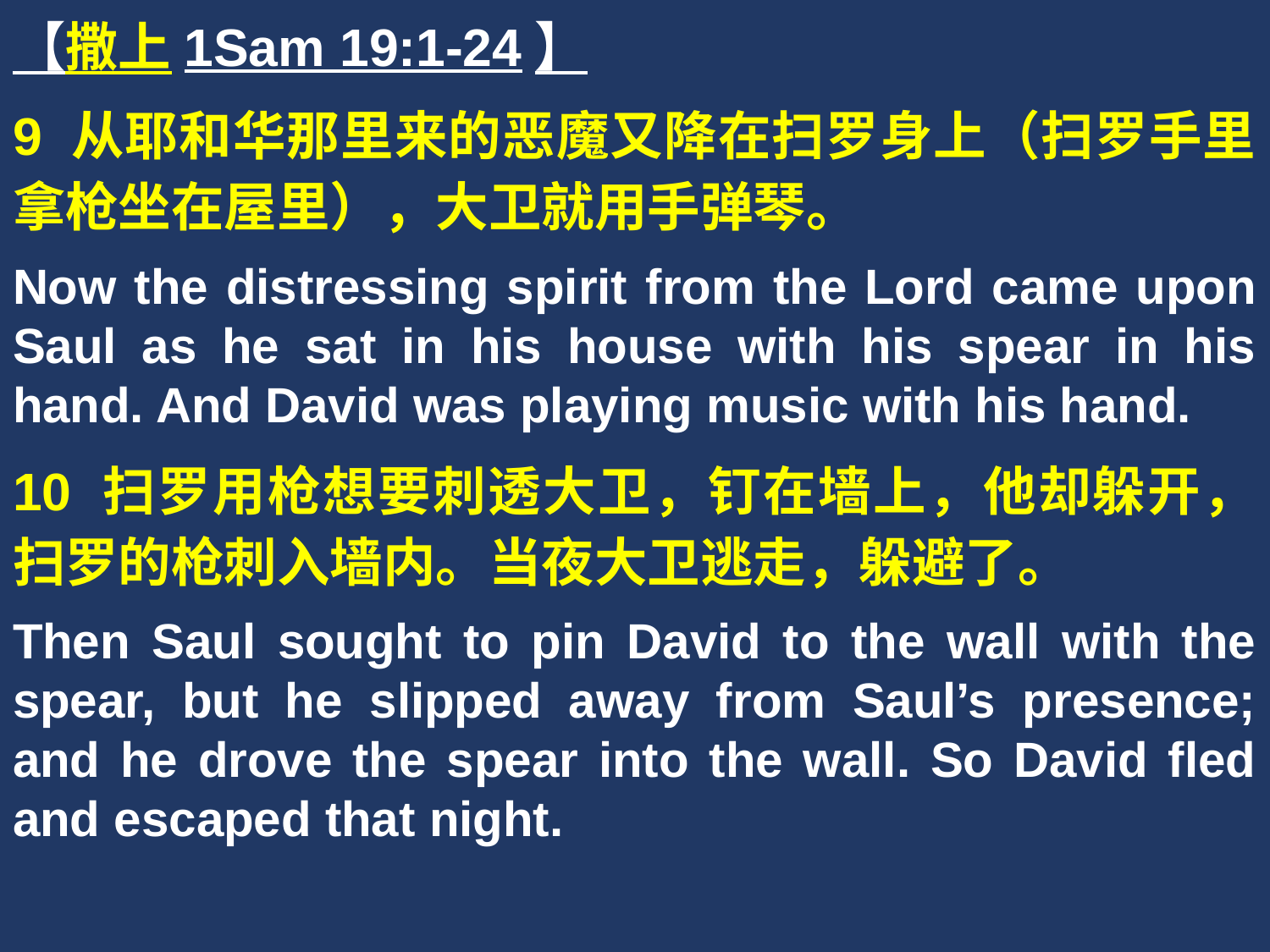

【撒上1Sam 19:1-24】
9 从耶和华那里来的恶魔又降在扫罗身上（扫罗手里拿枪坐在屋里），大卫就用手弹琴。
Now the distressing spirit from the Lord came upon Saul as he sat in his house with his spear in his hand. And David was playing music with his hand.
10 扫罗用枪想要刺透大卫，钉在墙上，他却躲开，扫罗的枪刺入墙内。当夜大卫逃走，躲避了。
Then Saul sought to pin David to the wall with the spear, but he slipped away from Saul’s presence; and he drove the spear into the wall. So David fled and escaped that night.